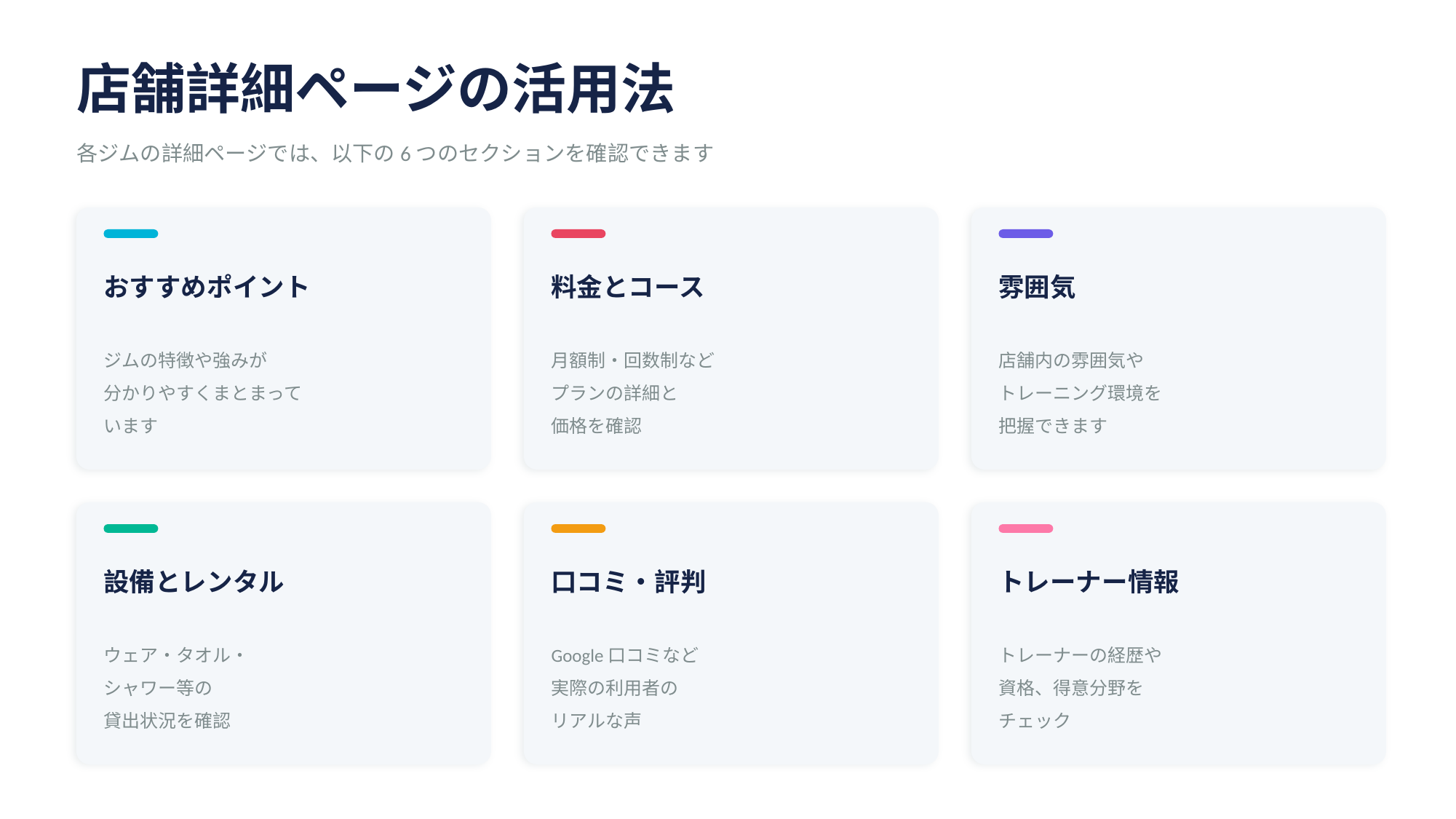

店舗詳細ページの活用法
各ジムの詳細ページでは、以下の6つのセクションを確認できます

おすすめポイント
料金とコース
雰囲気
ジムの特徴や強みが
分かりやすくまとまって
います
月額制・回数制など
プランの詳細と
価格を確認
店舗内の雰囲気や
トレーニング環境を
把握できます

設備とレンタル
口コミ・評判
トレーナー情報
ウェア・タオル・
シャワー等の
貸出状況を確認
Google口コミなど
実際の利用者の
リアルな声
トレーナーの経歴や
資格、得意分野を
チェック